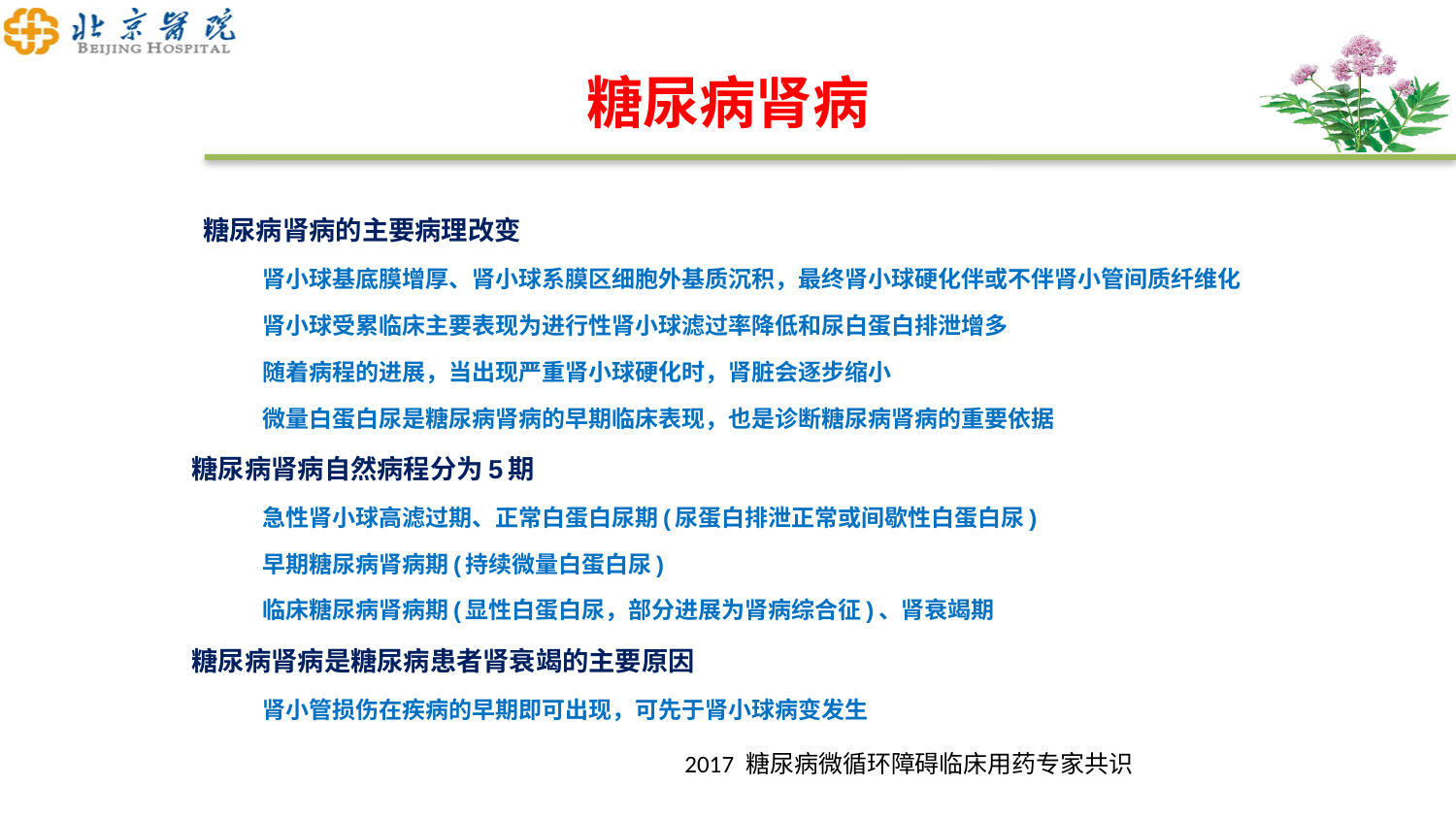

# 糖尿病肾病
 糖尿病肾病的主要病理改变
肾小球基底膜增厚、肾小球系膜区细胞外基质沉积，最终肾小球硬化伴或不伴肾小管间质纤维化
肾小球受累临床主要表现为进行性肾小球滤过率降低和尿白蛋白排泄增多
随着病程的进展，当出现严重肾小球硬化时，肾脏会逐步缩小
微量白蛋白尿是糖尿病肾病的早期临床表现，也是诊断糖尿病肾病的重要依据
糖尿病肾病自然病程分为5期
急性肾小球高滤过期、正常白蛋白尿期(尿蛋白排泄正常或间歇性白蛋白尿)
早期糖尿病肾病期(持续微量白蛋白尿)
临床糖尿病肾病期(显性白蛋白尿，部分进展为肾病综合征)、肾衰竭期
糖尿病肾病是糖尿病患者肾衰竭的主要原因
肾小管损伤在疾病的早期即可出现，可先于肾小球病变发生

2017 糖尿病微循环障碍临床用药专家共识